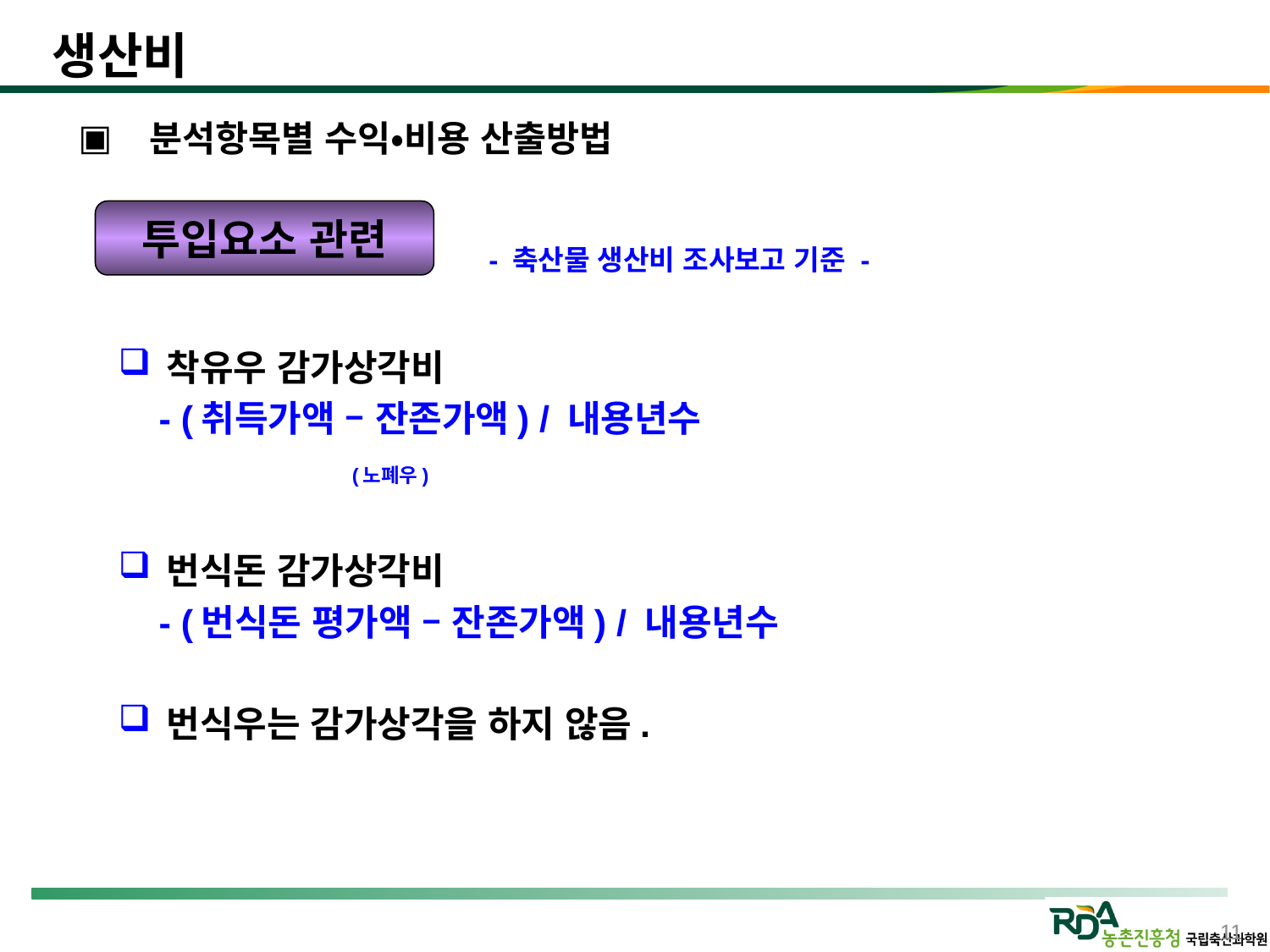

생산비
 분석항목별 수익•비용 산출방법
투입요소 관련
- 축산물 생산비 조사보고 기준 -
착유우 감가상각비
    - (취득가액 – 잔존가액) / 내용년수
                       (노폐우)

번식돈 감가상각비
    - (번식돈 평가액 – 잔존가액) / 내용년수

번식우는 감가상각을 하지 않음.

11